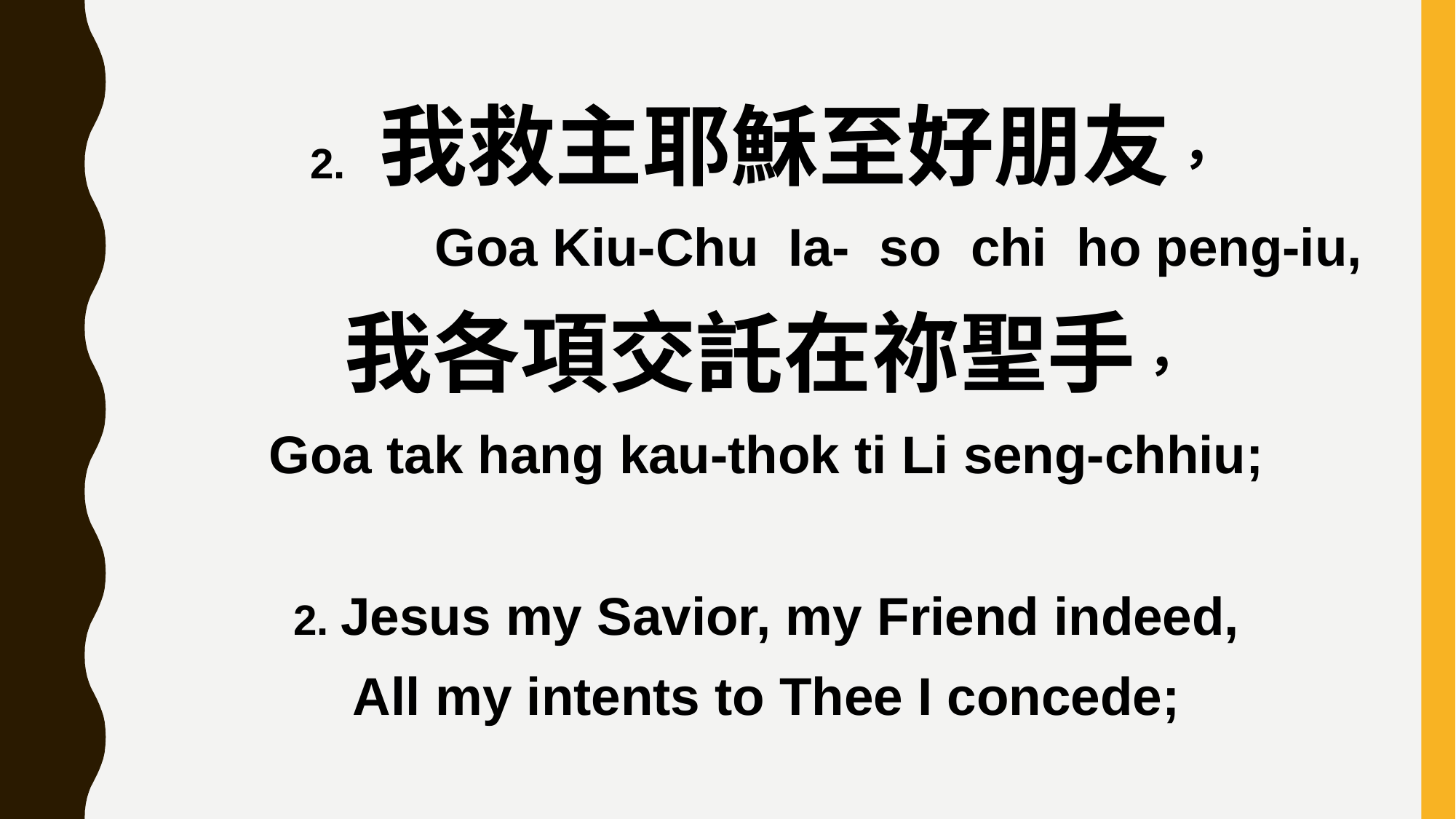

2.  我救主耶穌至好朋友，
                     Goa Kiu-Chu  Ia-  so  chi  ho peng-iu,
我各項交託在祢聖手，
Goa tak hang kau-thok ti Li seng-chhiu;

2. Jesus my Savior, my Friend indeed,
All my intents to Thee I concede;